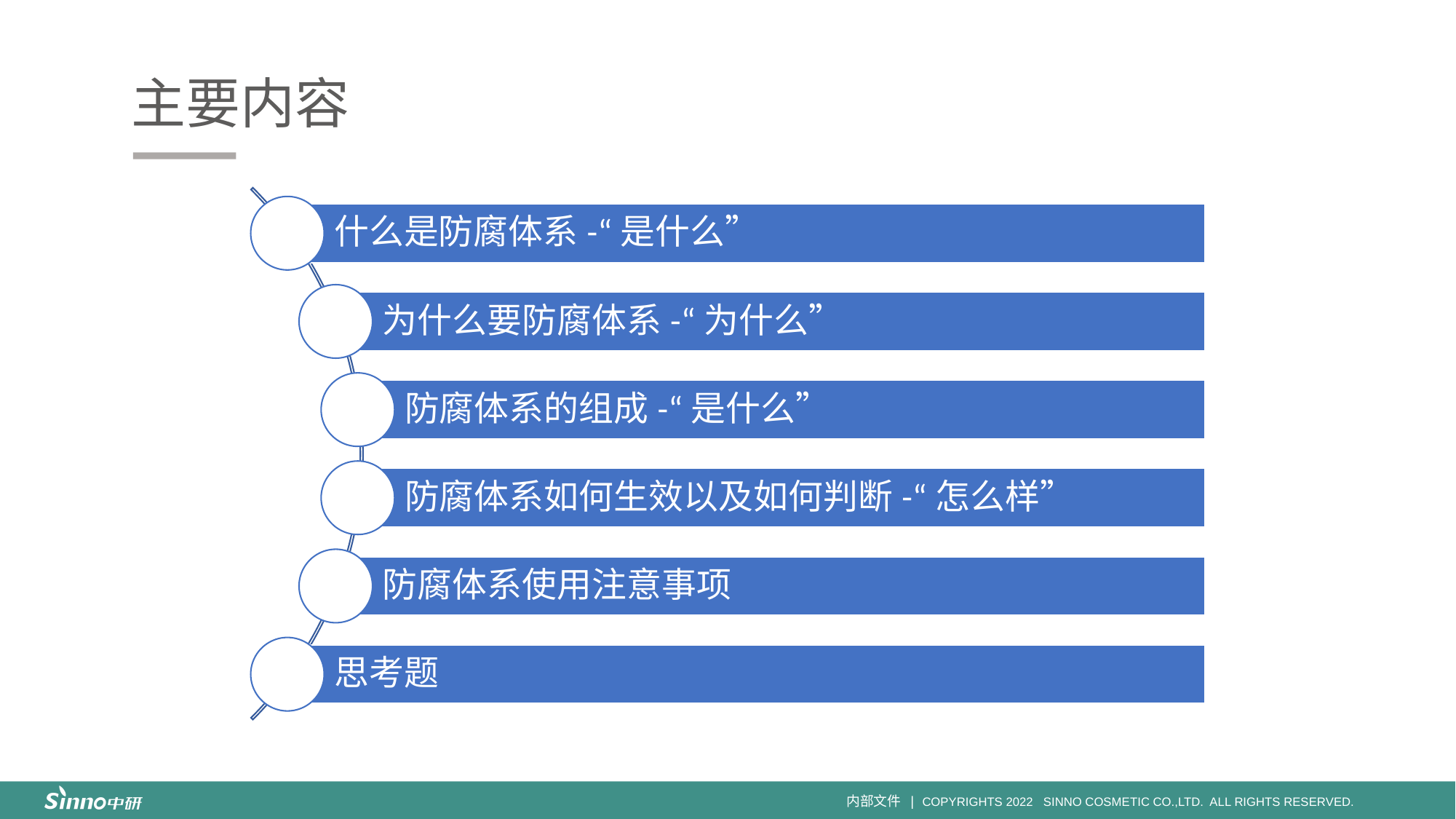

主要内容
什么是防腐体系-“是什么”
为什么要防腐体系-“为什么”
防腐体系的组成-“是什么”
防腐体系如何生效以及如何判断-“怎么样”
防腐体系使用注意事项
思考题